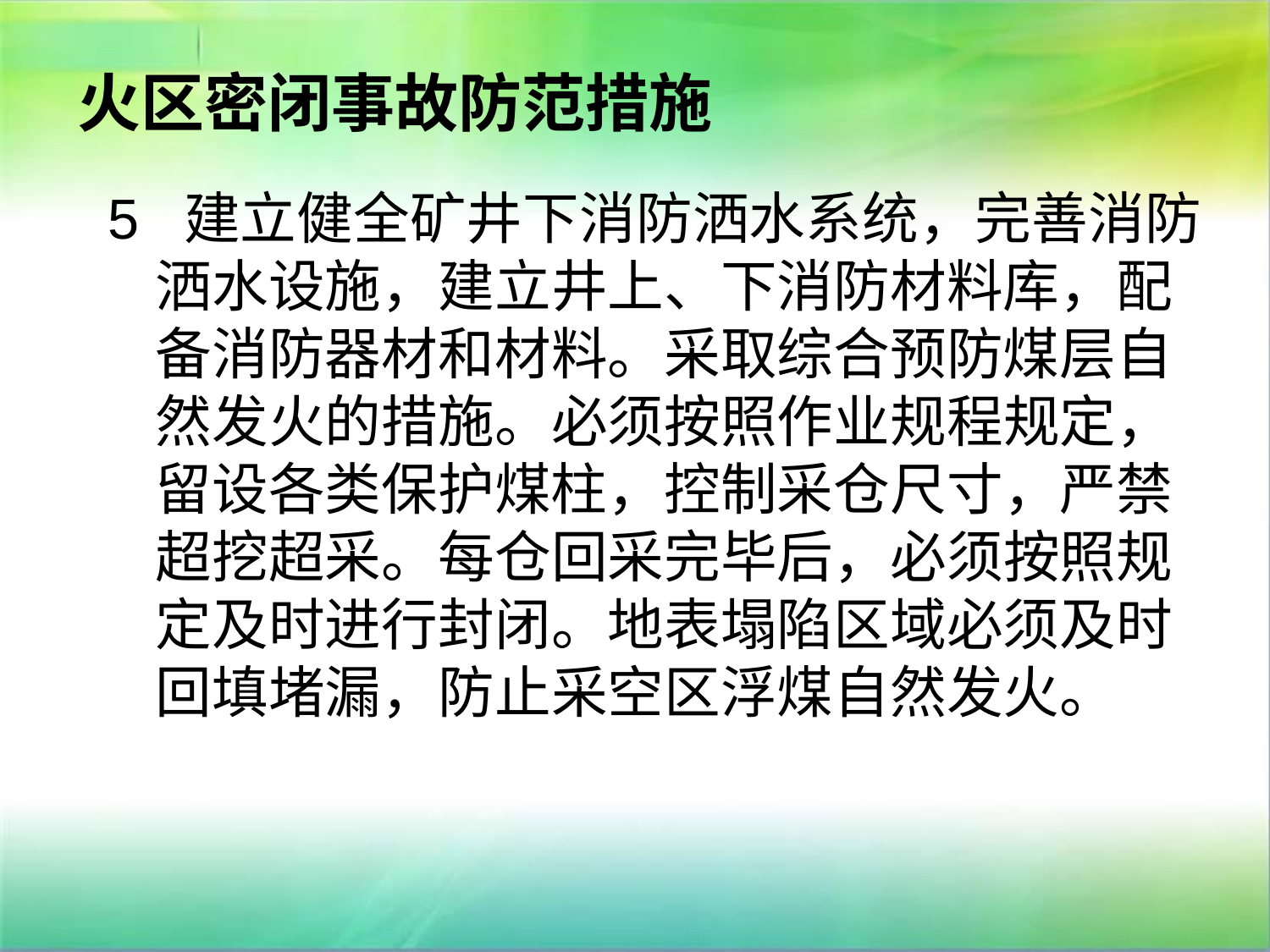

火区密闭事故防范措施
5  建立健全矿井下消防洒水系统，完善消防洒水设施，建立井上、下消防材料库，配备消防器材和材料。采取综合预防煤层自然发火的措施。必须按照作业规程规定，留设各类保护煤柱，控制采仓尺寸，严禁超挖超采。每仓回采完毕后，必须按照规定及时进行封闭。地表塌陷区域必须及时回填堵漏，防止采空区浮煤自然发火。